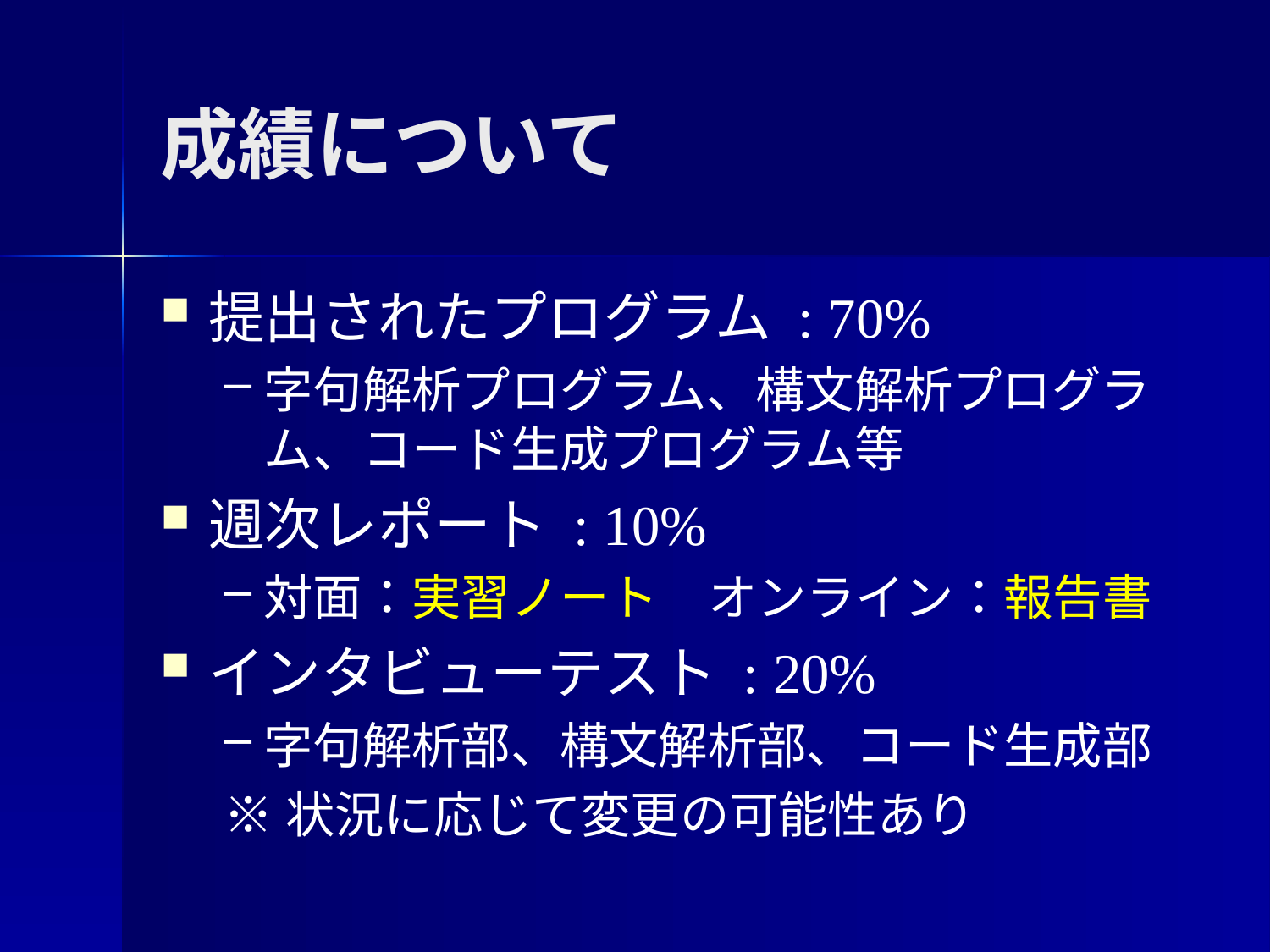

# 成績について
提出されたプログラム : 70%
字句解析プログラム、構文解析プログラム、コード生成プログラム等
週次レポート : 10%
対面：実習ノート　オンライン：報告書
インタビューテスト : 20%
字句解析部、構文解析部、コード生成部
※状況に応じて変更の可能性あり